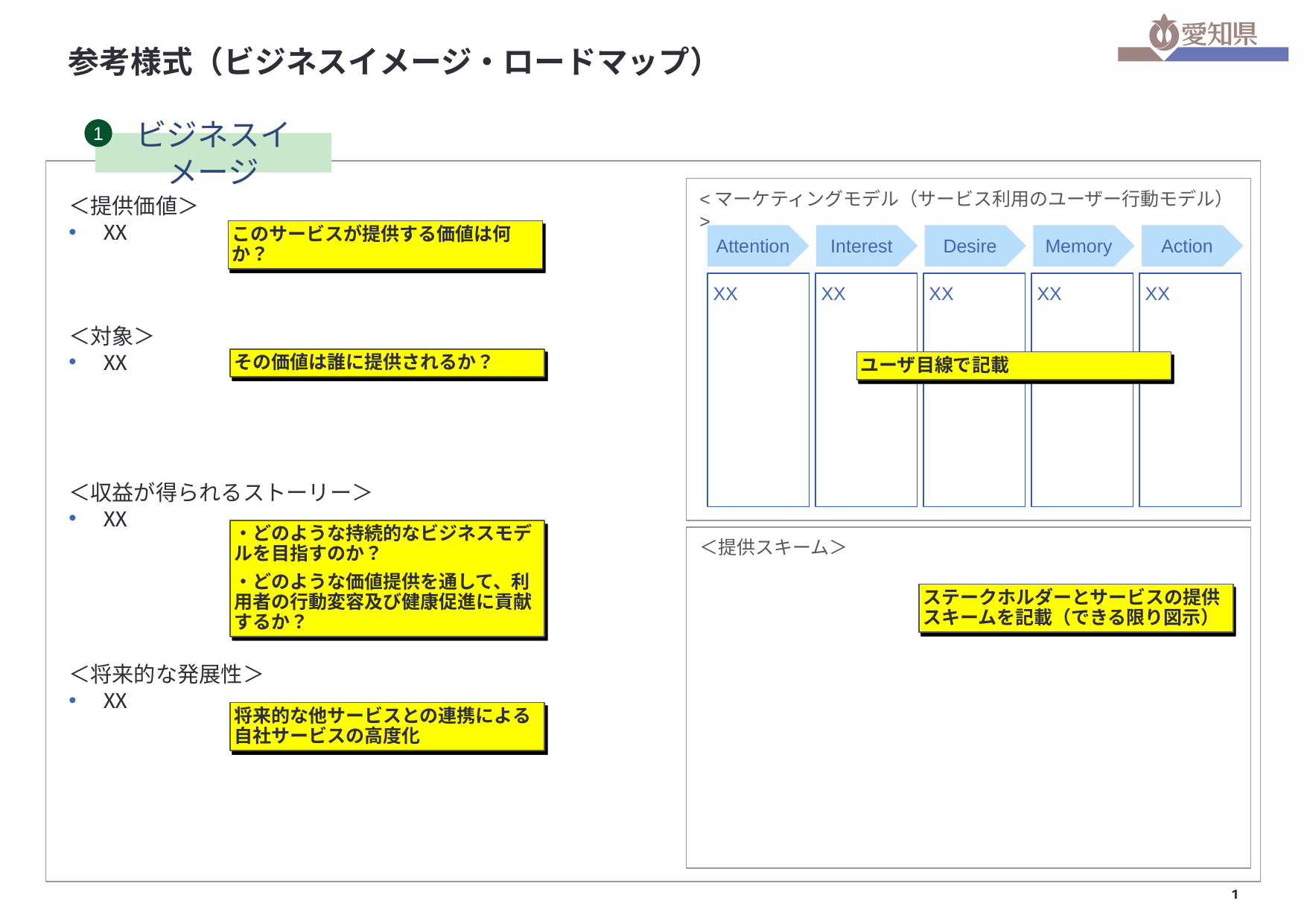

# 参考様式（ビジネスイメージ・ロードマップ）
1
ビジネスイメージ

＜提供価値＞
XX

＜対象＞
XX

＜収益が得られるストーリー＞
XX

＜将来的な発展性＞
XX
<マーケティングモデル（サービス利用のユーザー行動モデル）>
このサービスが提供する価値は何か？
Attention
Interest
Desire
Memory
Action
XX
XX
XX
XX
XX
その価値は誰に提供されるか？
ユーザ目線で記載
・どのような持続的なビジネスモデルを目指すのか？
・どのような価値提供を通して、利用者の行動変容及び健康促進に貢献するか？
＜提供スキーム＞
ステークホルダーとサービスの提供スキームを記載（できる限り図示）
将来的な他サービスとの連携による自社サービスの高度化